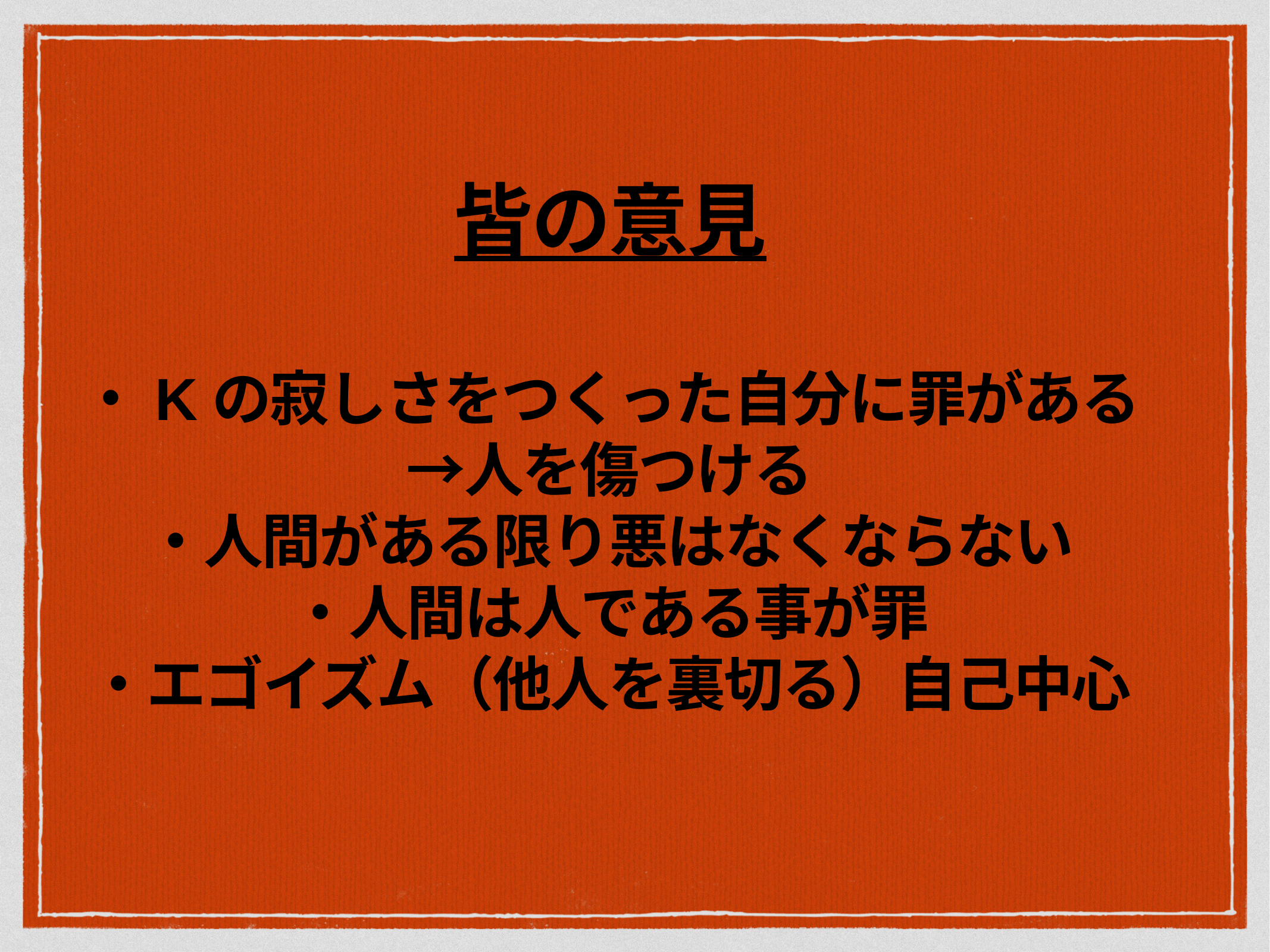

# 皆の意見 ・Kの寂しさをつくった自分に罪がある→人を傷つける ・人間がある限り悪はなくならない ・人間は人である事が罪 ・エゴイズム（他人を裏切る）自己中心